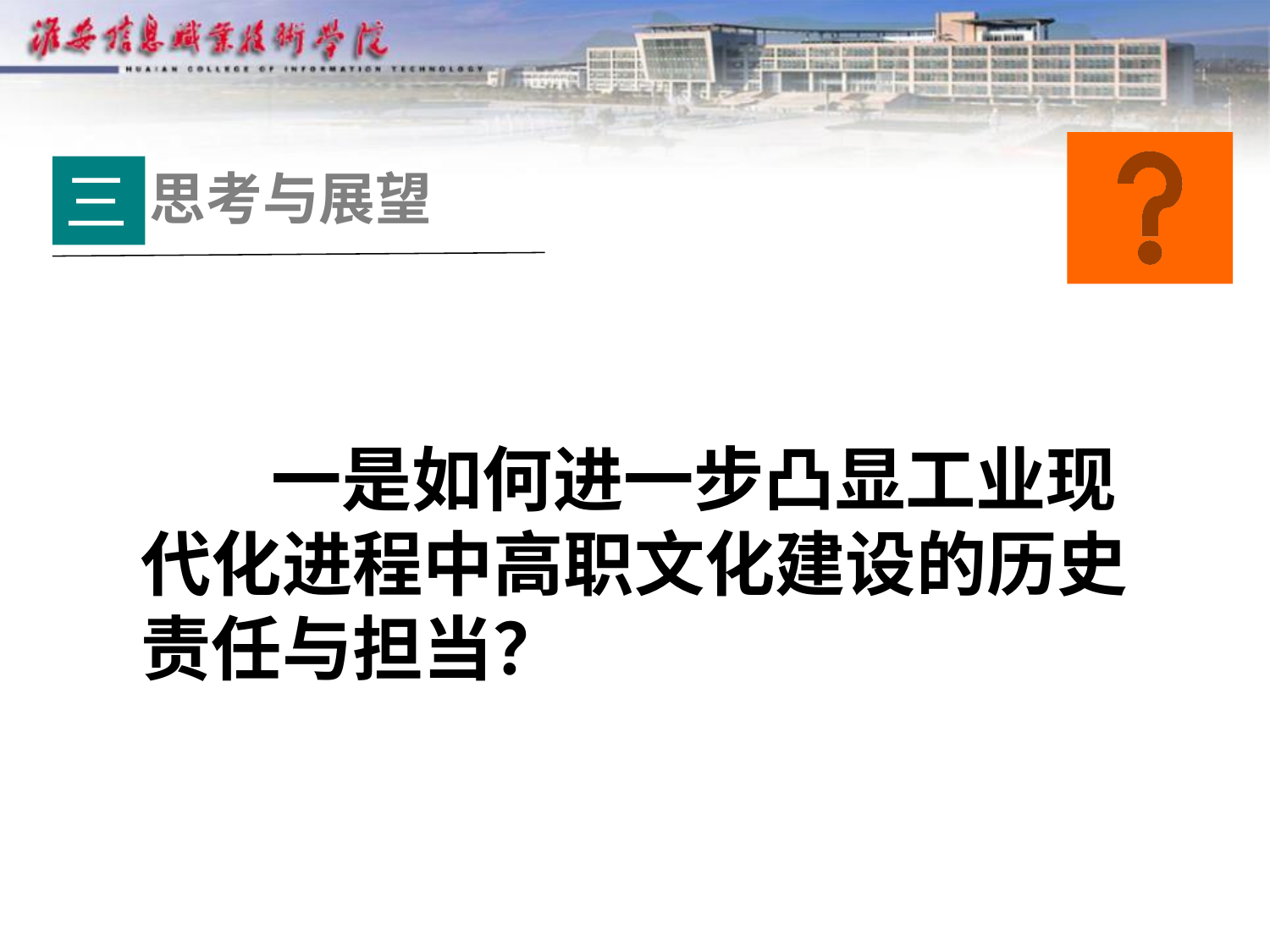

三
思考与展望

          一是如何进一步凸显工业现代化进程中高职文化建设的历史责任与担当？